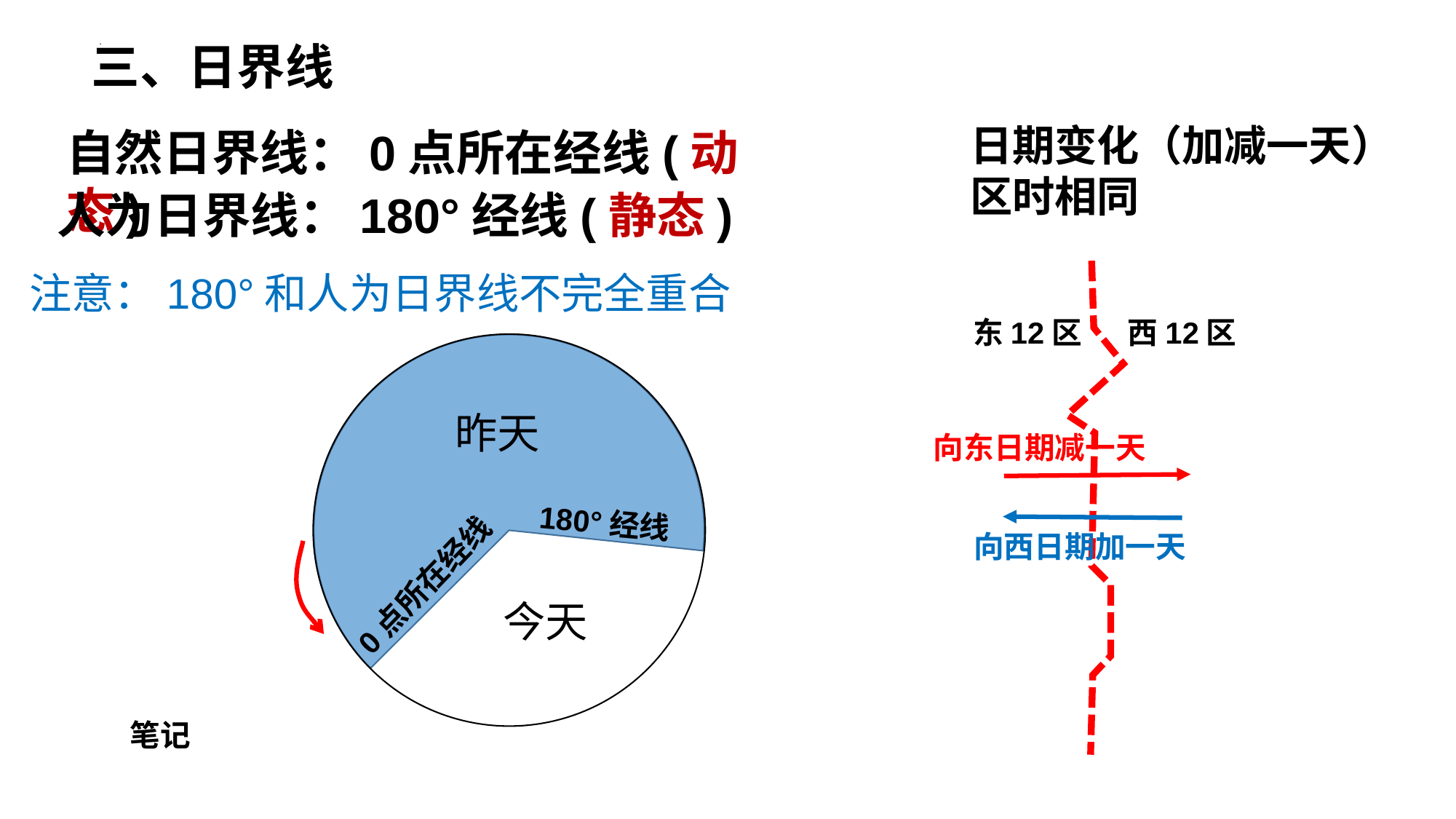

# 三、日界线
日期变化（加减一天）
区时相同
自然日界线：0点所在经线(动态)
人为日界线：180°经线(静态)

注意：180°和人为日界线不完全重合
东12区
西12区

昨天
180°经线

0点所在经线
今天
向东日期减一天
向西日期加一天
笔记